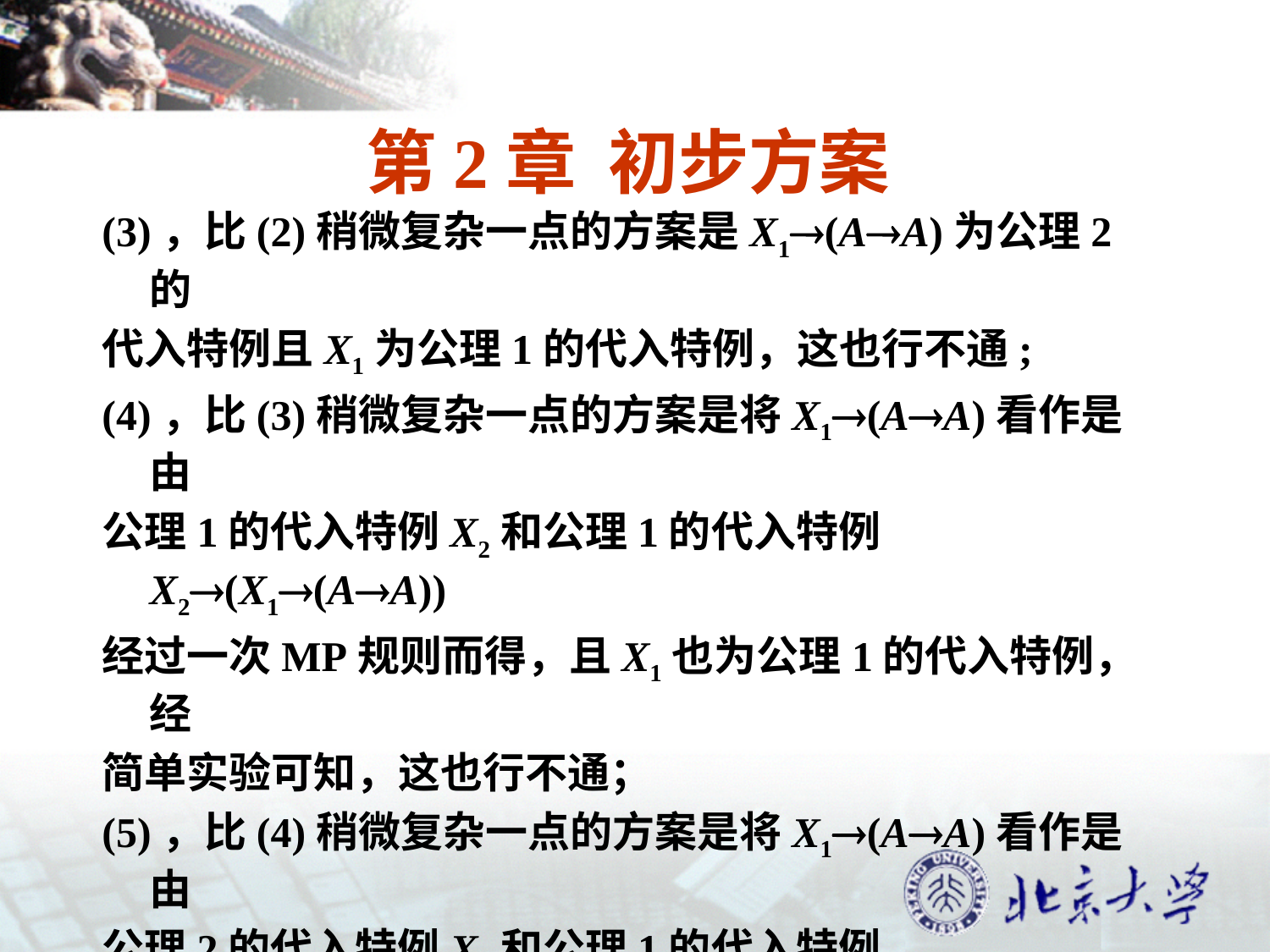

# 第2章  初步方案
(3)，比(2)稍微复杂一点的方案是X1→(A→A)为公理2的
代入特例且X1为公理1的代入特例，这也行不通;
(4)，比(3)稍微复杂一点的方案是将X1→(A→A)看作是由
公理1的代入特例X2和公理1的代入特例X2→(X1→(A→A))
经过一次MP规则而得，且X1也为公理1的代入特例，经
简单实验可知，这也行不通；
(5)，比(4)稍微复杂一点的方案是将X1→(A→A)看作是由
公理2的代入特例X2和公理1的代入特例X2→(X1→(A→A))
经过一次MP规则而得，且X1为公理1的代入特例，这是
完全可以的，最简单的情况是令X1=A→(A→A)，且令